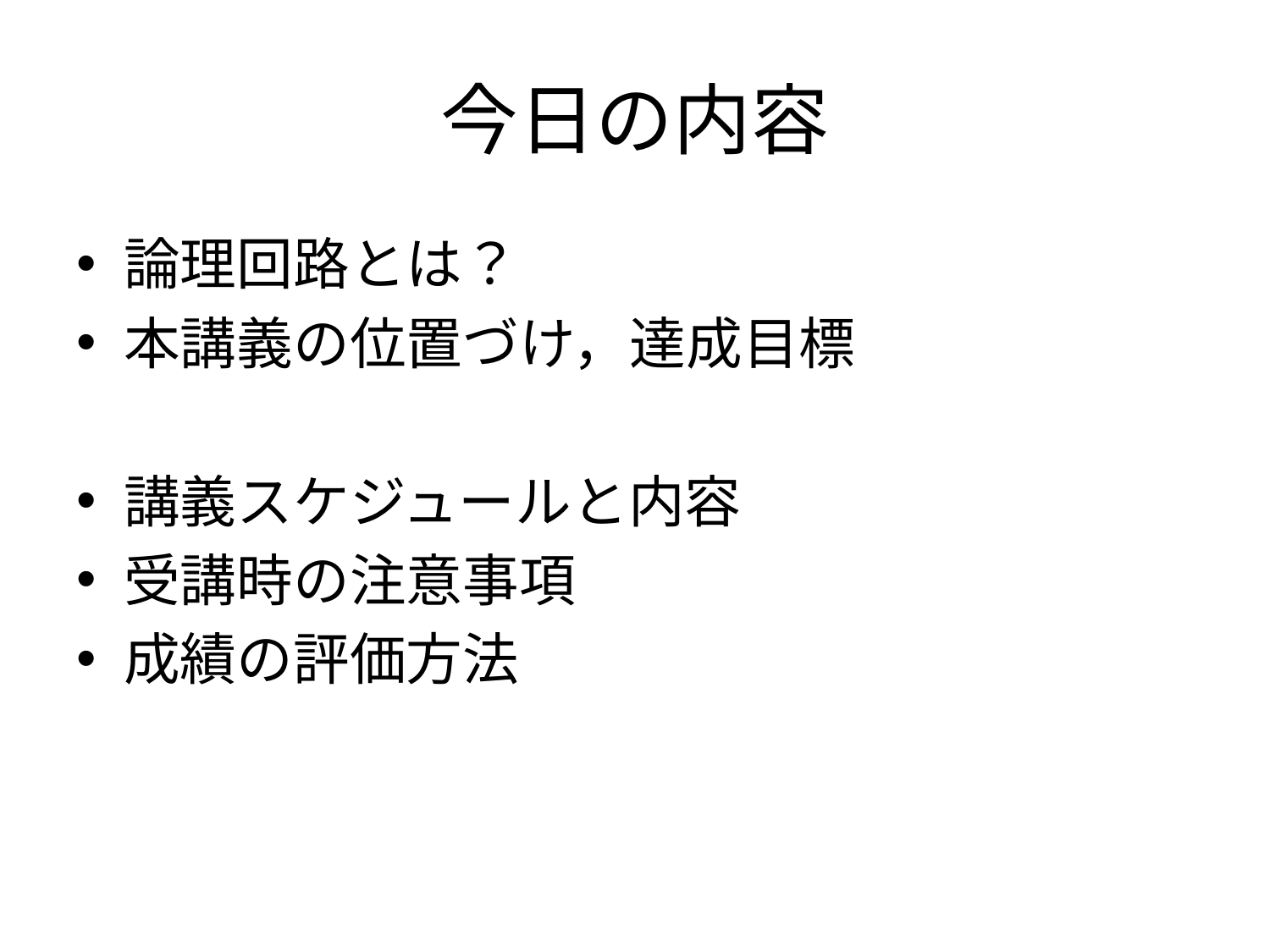

# 今日の内容
論理回路とは？
本講義の位置づけ，達成目標

講義スケジュールと内容
受講時の注意事項
成績の評価方法